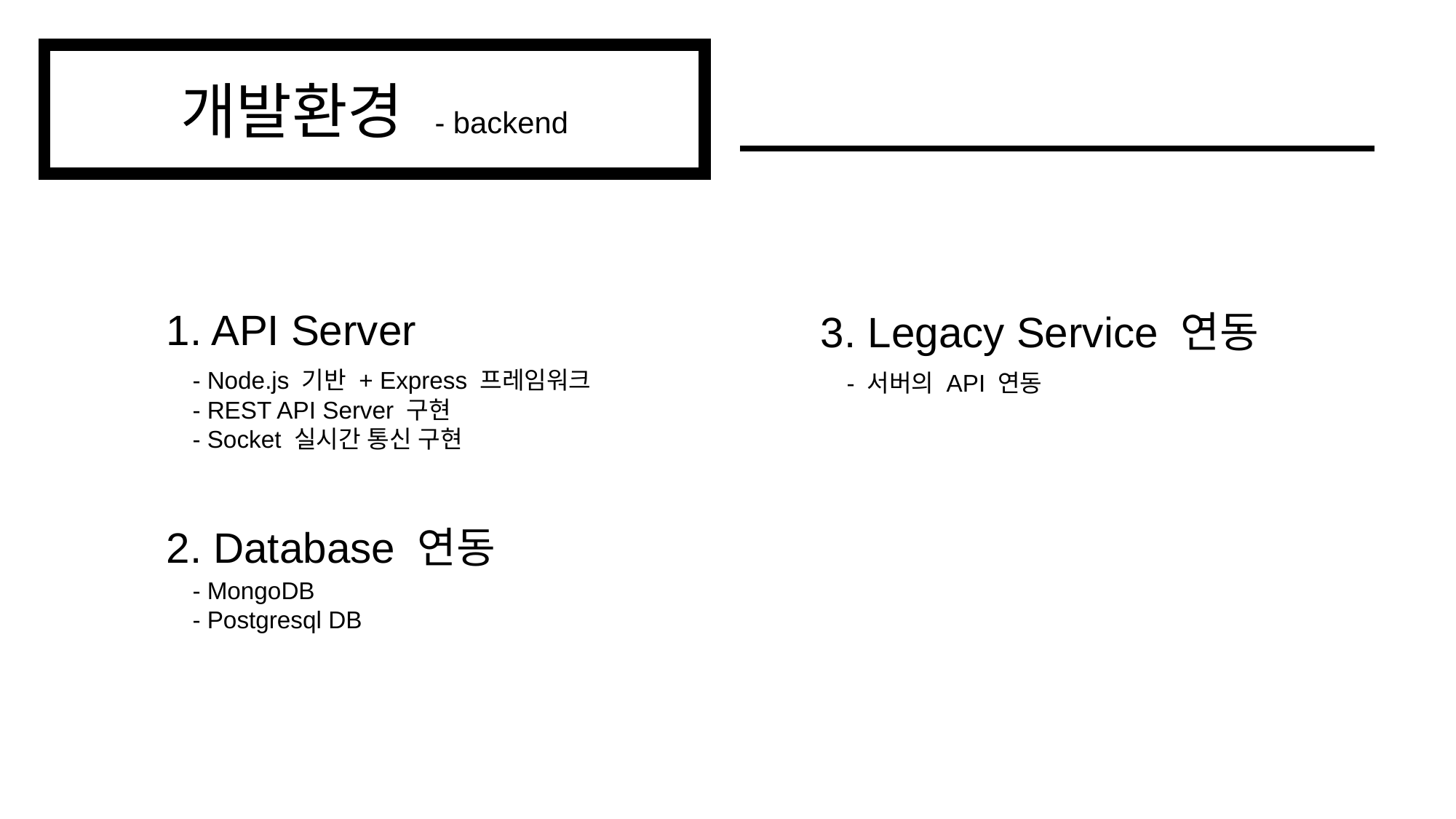

개발환경 - backend
1. API Server
3. Legacy Service 연동
- 서버의 API 연동
- Node.js 기반 + Express 프레임워크
- REST API Server 구현
- Socket 실시간 통신 구현
2. Database 연동
- MongoDB
- Postgresql DB